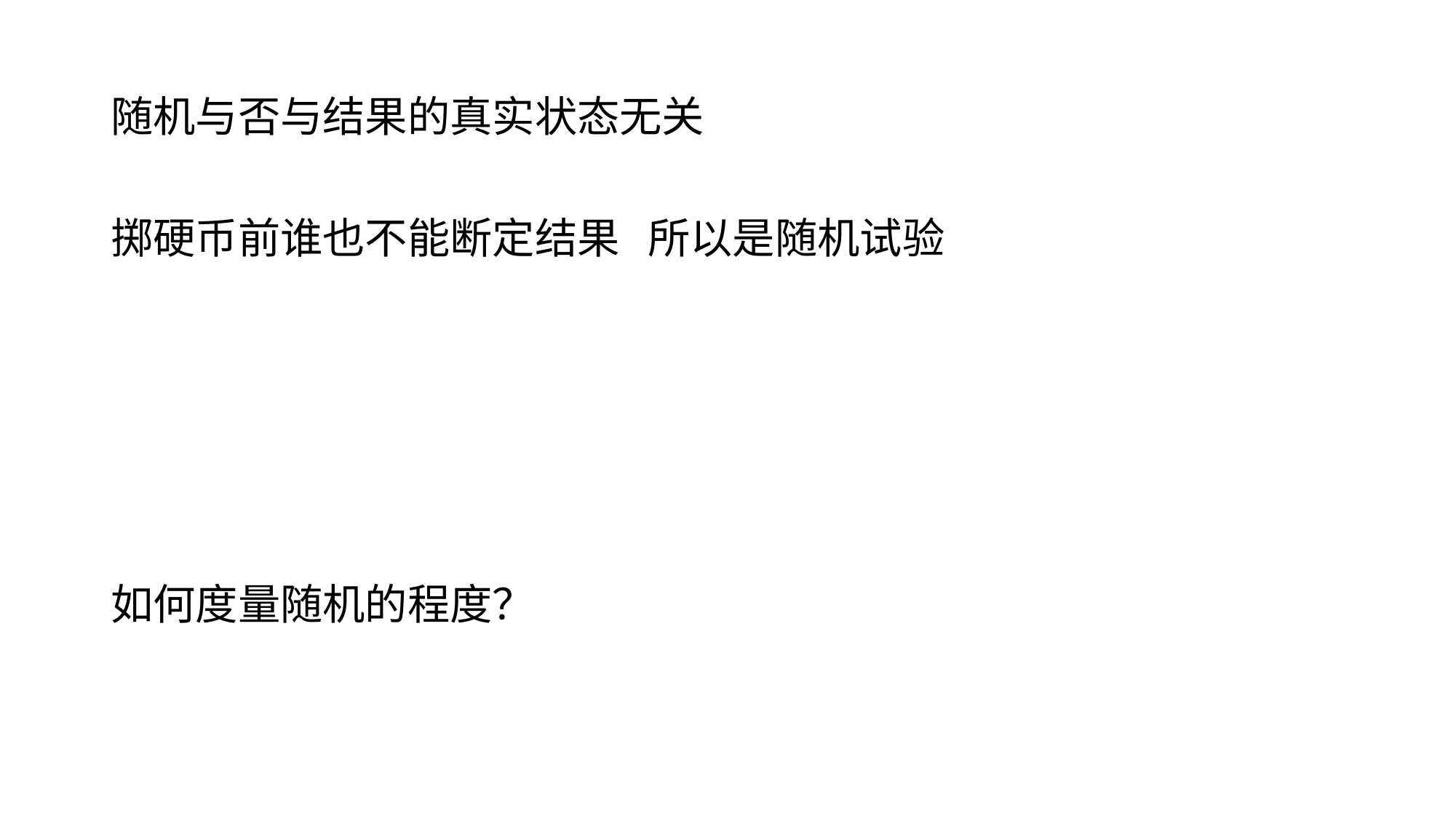

随机与否与结果的真实状态无关

掷硬币前谁也不能断定结果   所以是随机试验

如何度量随机的程度？